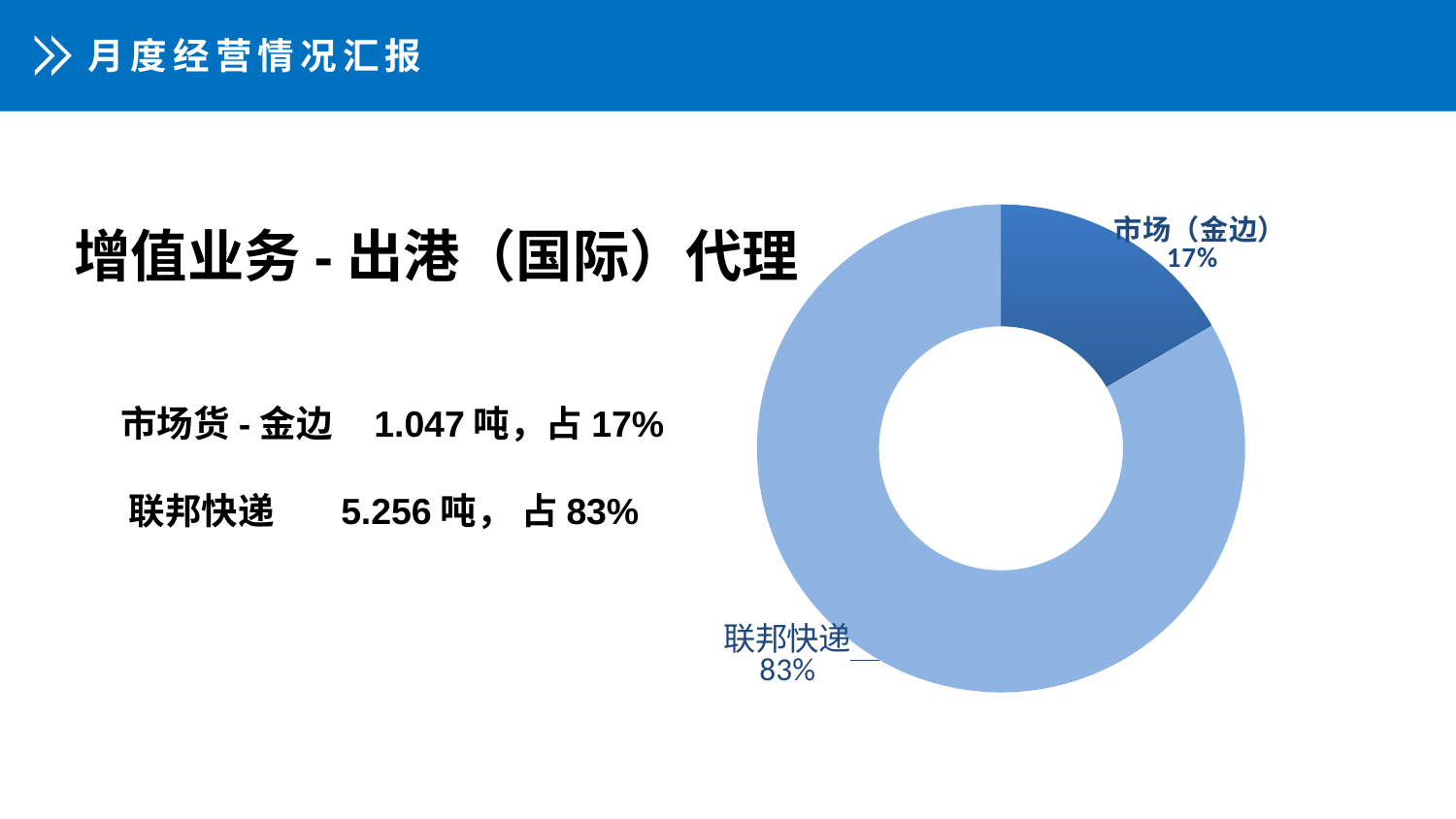

月度经营情况汇报

### Chart

| Category |  |
|---|---|
| 市场（金边） | 1047.0 |
| 联邦快递 | 5256.0 |
增值业务-出港（国际）代理
     市场货-金边    1.047吨，占17%
联邦快递       5.256吨， 占83%